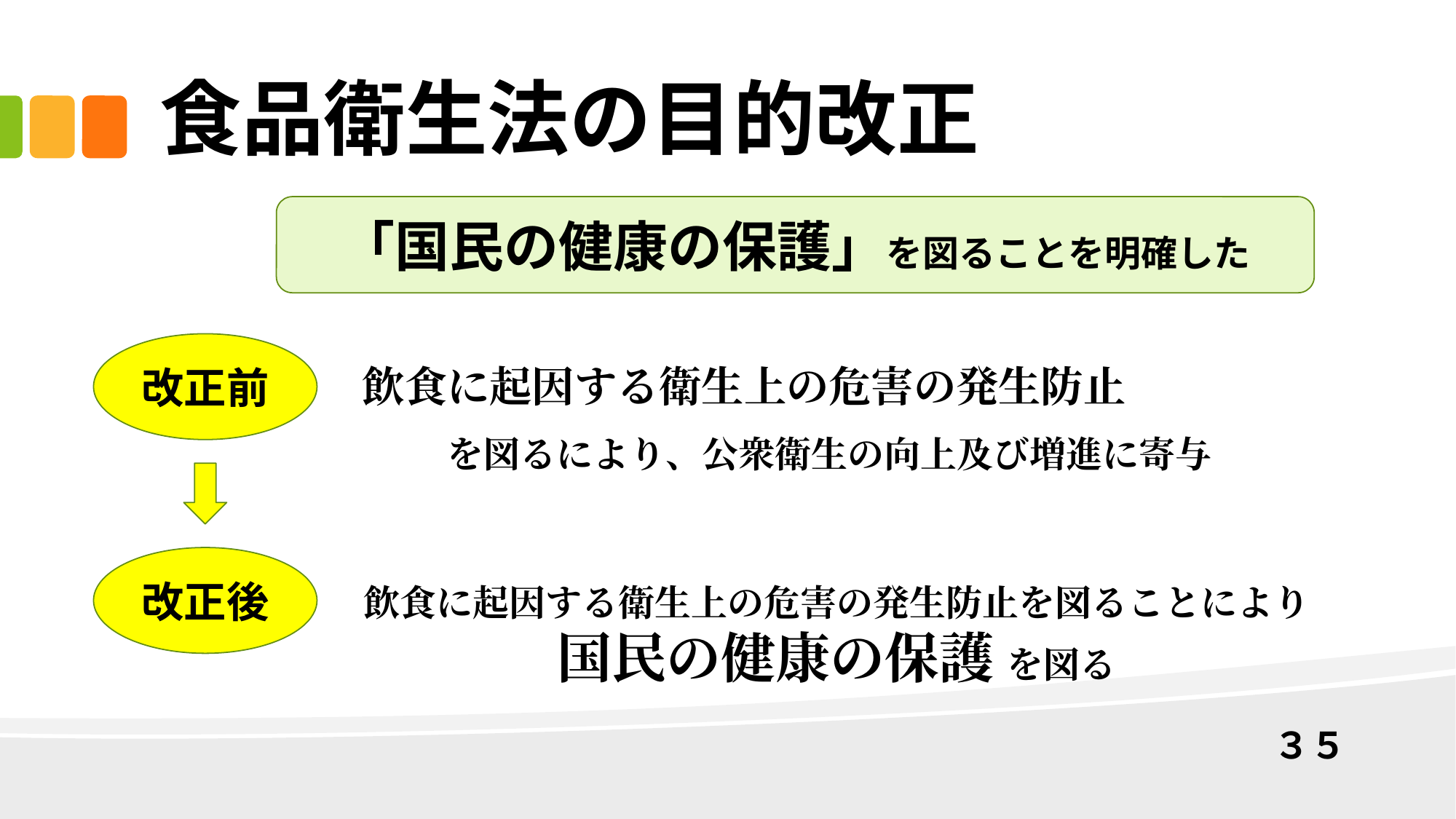

食品衛生法の目的改正
「国民の健康の保護」を図ることを明確した
改正前
飲食に起因する衛生上の危害の発生防止
　　を図るにより、公衆衛生の向上及び増進に寄与

改正後
飲食に起因する衛生上の危害の発生防止を図ることにより
国民の健康の保護 を図る
３５